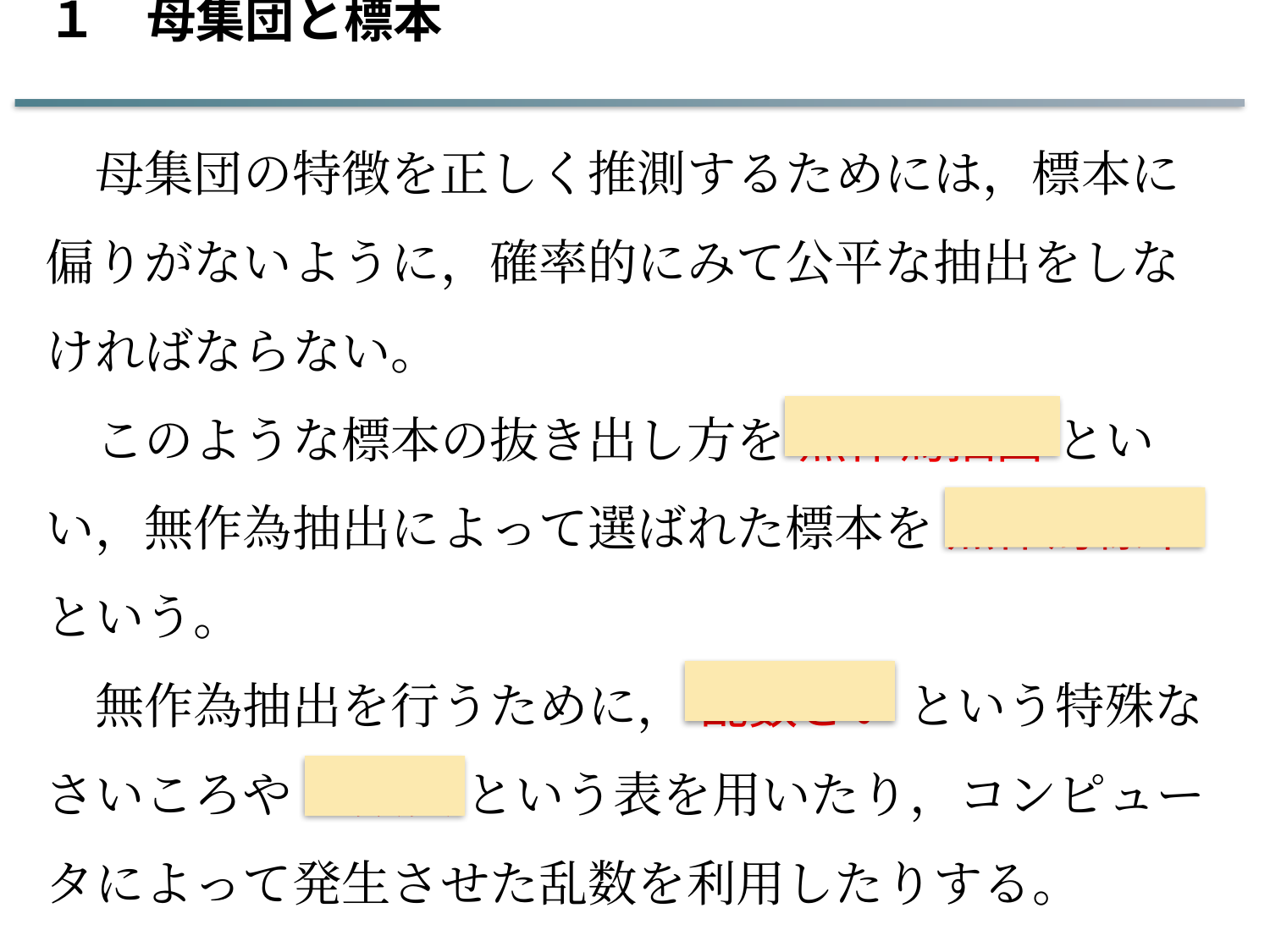

１　母集団と標本
　母集団の特徴を正しく推測するためには，標本に偏りがないように，確率的にみて公平な抽出をしなければならない。
　このような標本の抜き出し方を 無作為抽出 とい
い，無作為抽出によって選ばれた標本を 無作為標本 という。
　無作為抽出を行うために， 乱数さい という特殊なさいころや 乱数表 という表を用いたり，コンピュータによって発生させた乱数を利用したりする。